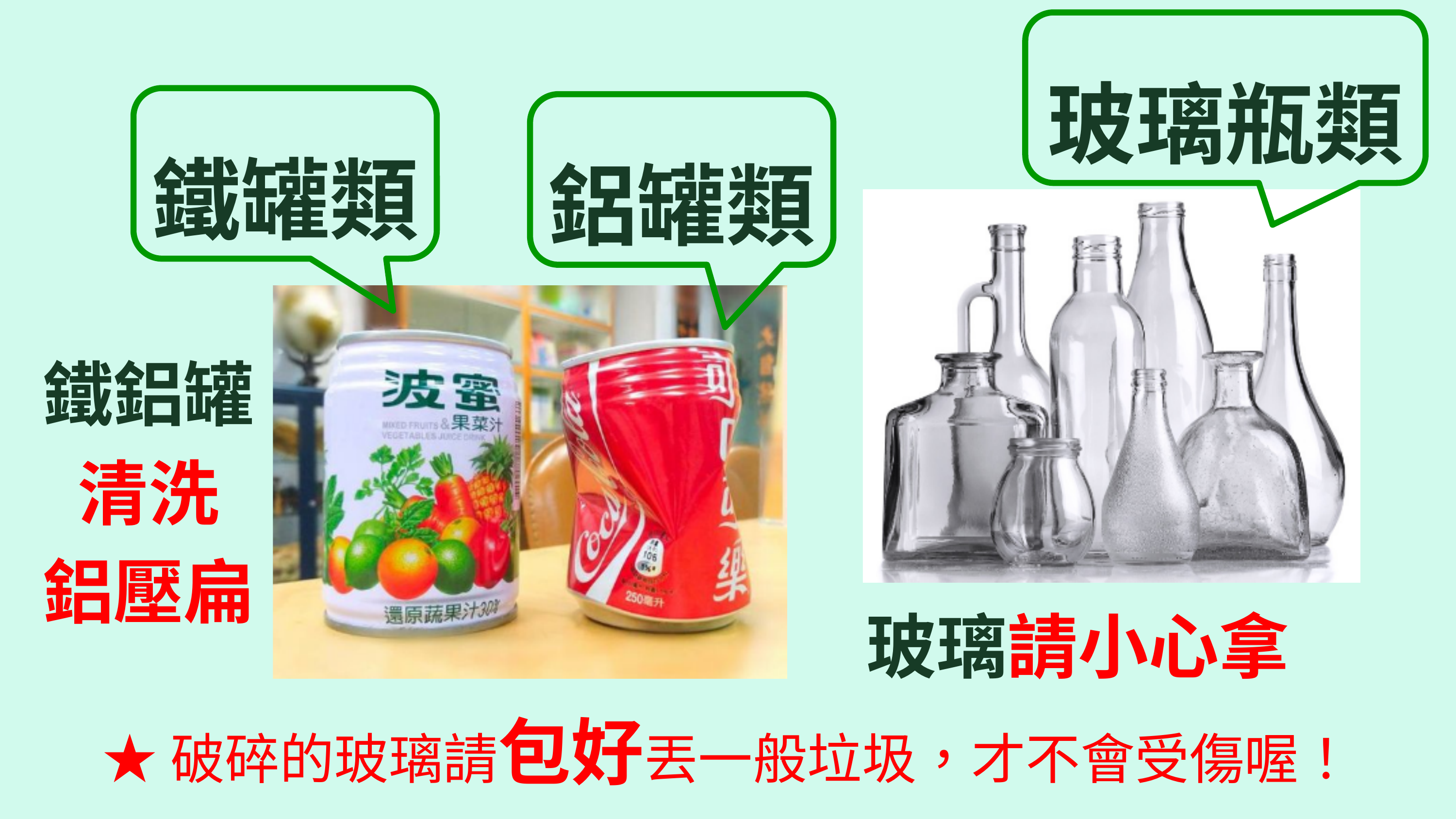

玻璃瓶類
鐵罐類
鋁罐類

鐵鋁罐
清洗
鋁壓扁
玻璃請小心拿
★破碎的玻璃請包好丟一般垃圾，才不會受傷喔！